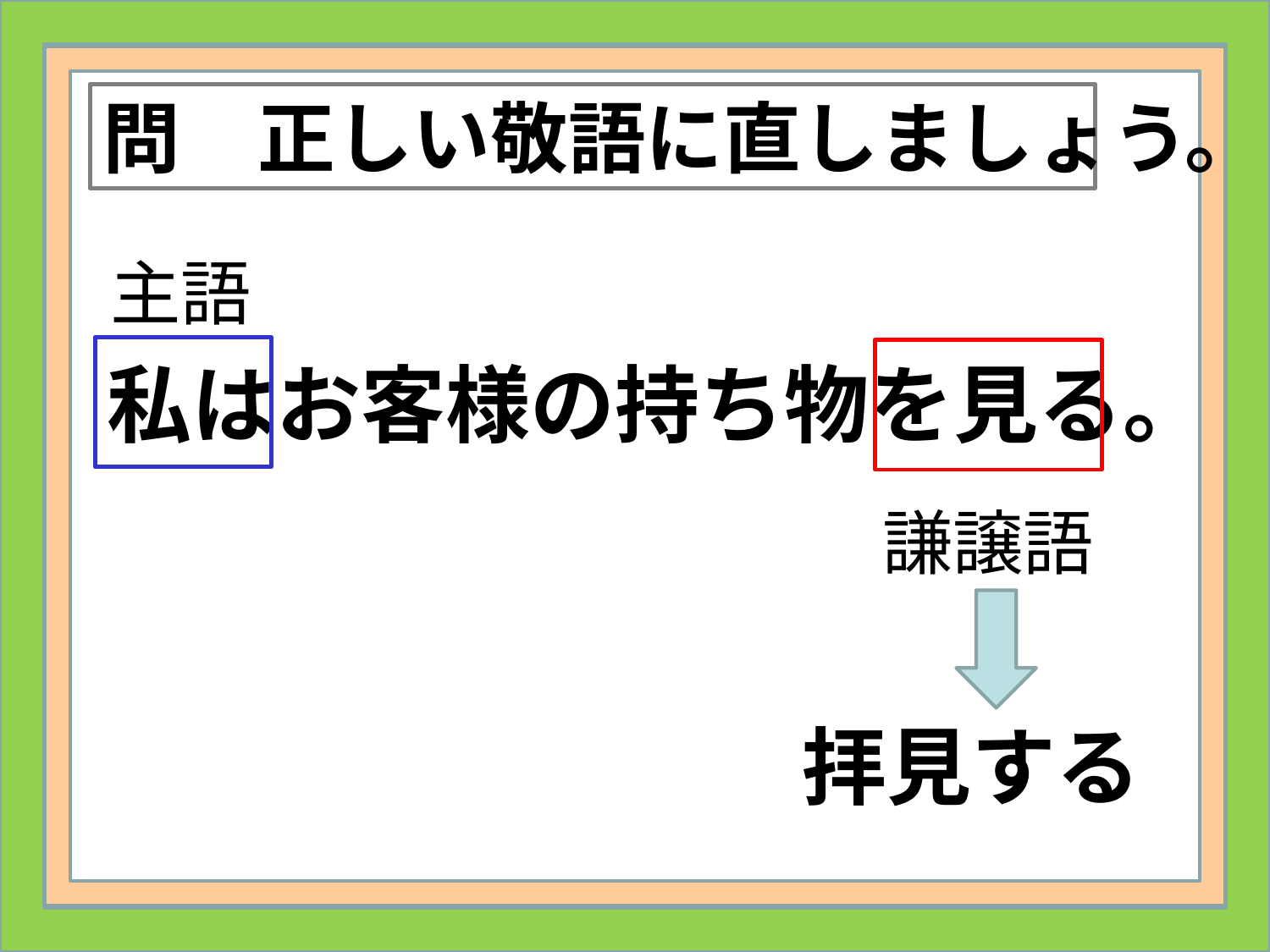

問　正しい敬語に直しましょう。
主語
私はお客様の持ち物を見る。

謙譲語

拝見する